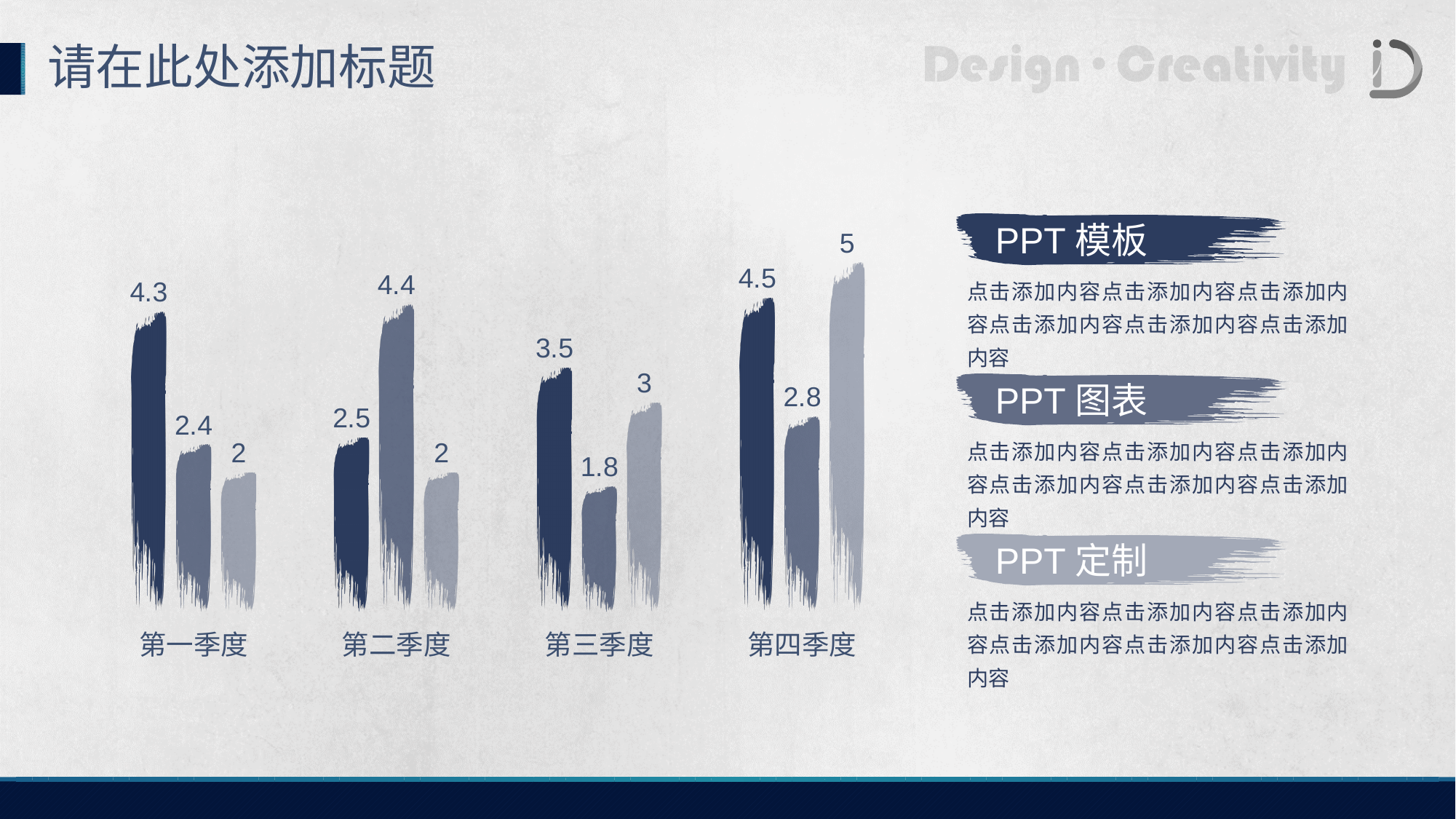

请在此处添加标题

### Chart

| Category | 系列 1 | 系列 2 | 系列 3 |
|---|---|---|---|
| 第一季度 | 4.3 | 2.4 | 2.0 |
| 第二季度 | 2.5 | 4.4 | 2.0 |
| 第三季度 | 3.5 | 1.8 | 3.0 |
| 第四季度 | 4.5 | 2.8 | 5.0 |
PPT模板

点击添加内容点击添加内容点击添加内容点击添加内容点击添加内容点击添加内容
PPT图表

点击添加内容点击添加内容点击添加内容点击添加内容点击添加内容点击添加内容
PPT定制

点击添加内容点击添加内容点击添加内容点击添加内容点击添加内容点击添加内容